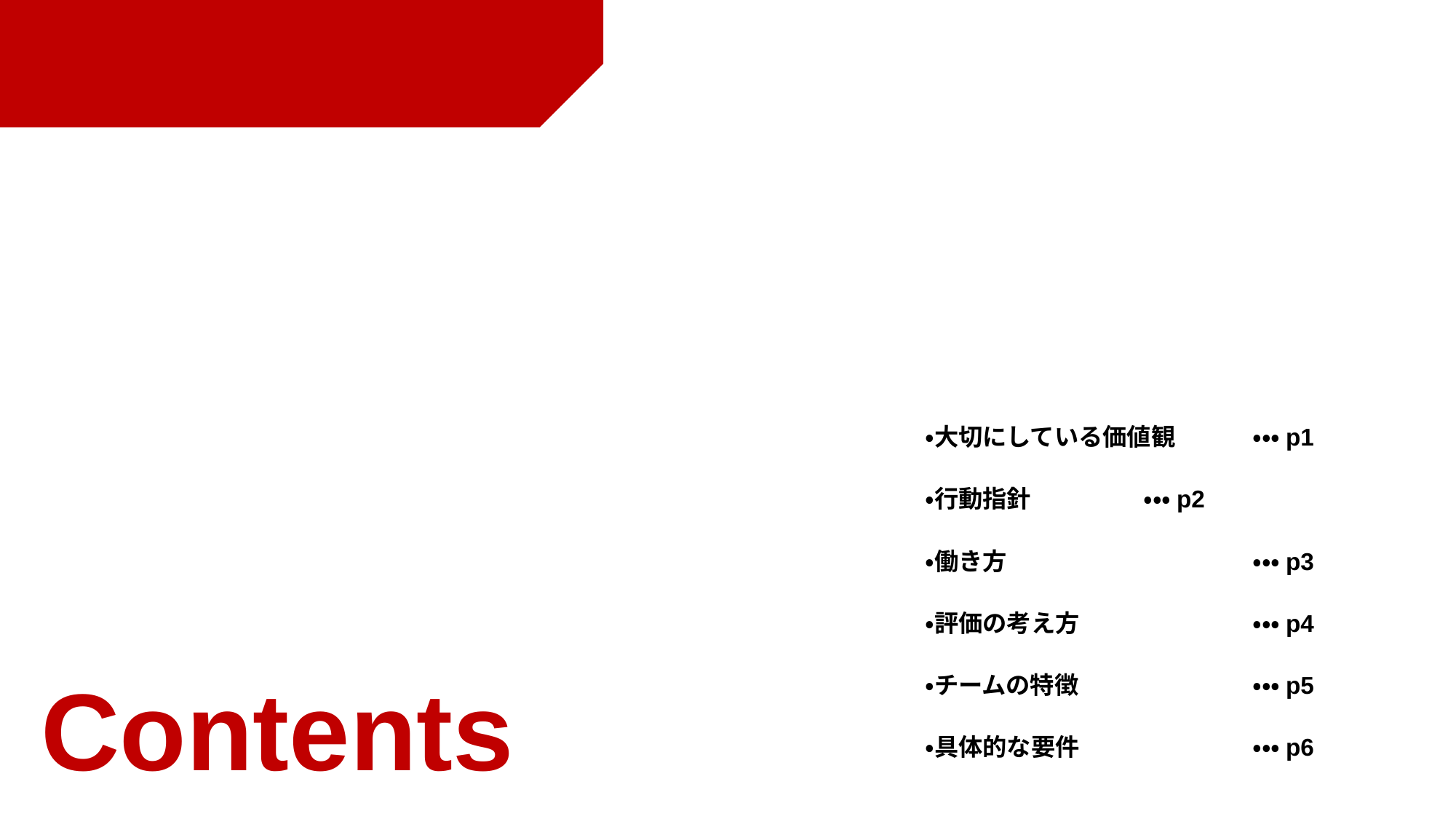

・大切にしている価値観	・・・p1
・行動指針		・・・p2
・働き方			・・・p3
・評価の考え方		・・・p4
・チームの特徴		・・・p5
・具体的な要件		・・・p6
Contents